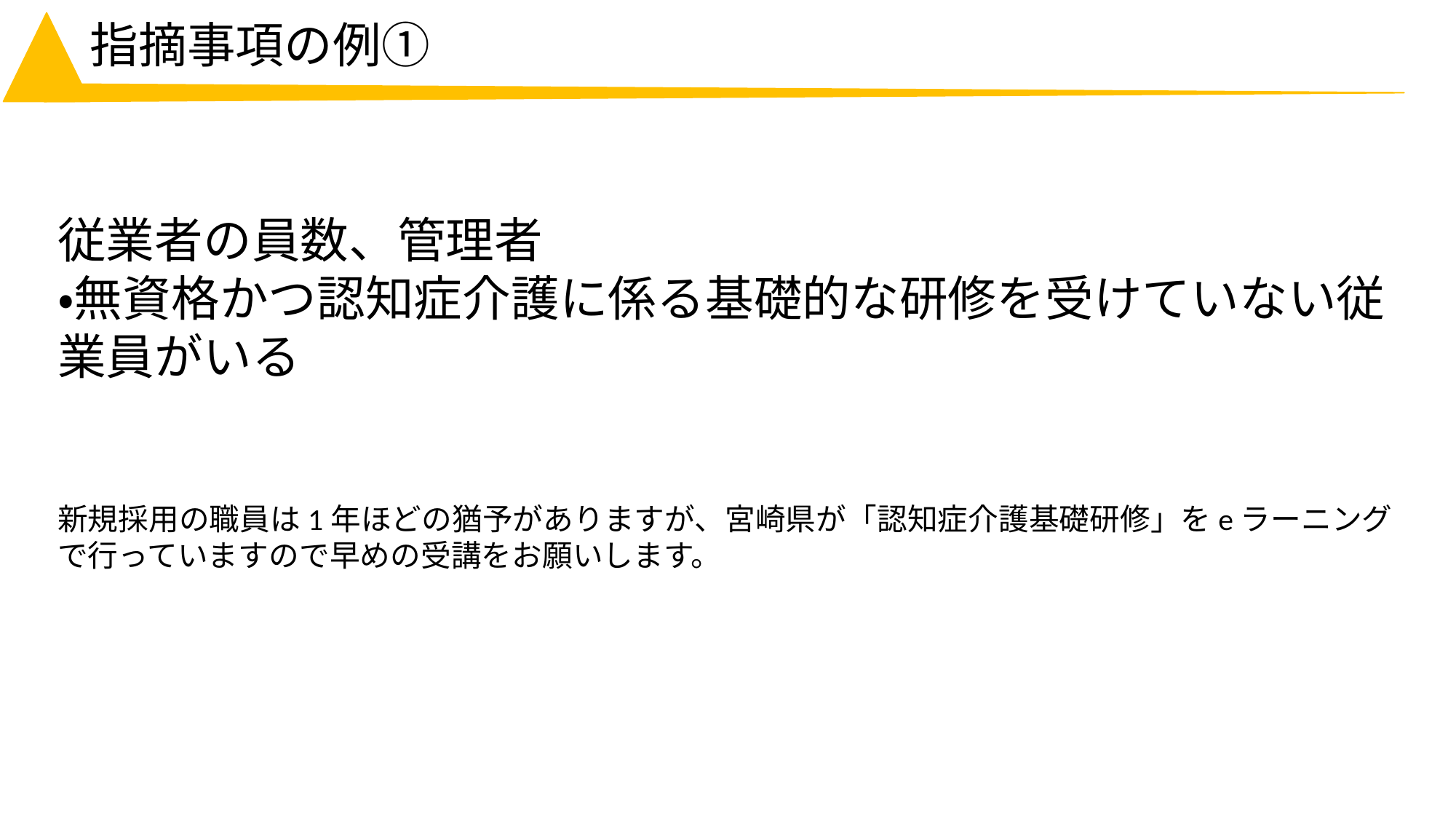

# 指摘事項の例①
従業者の員数、管理者
・無資格かつ認知症介護に係る基礎的な研修を受けていない従業員がいる

新規採用の職員は1年ほどの猶予がありますが、宮崎県が「認知症介護基礎研修」をeラーニングで行っていますので早めの受講をお願いします。